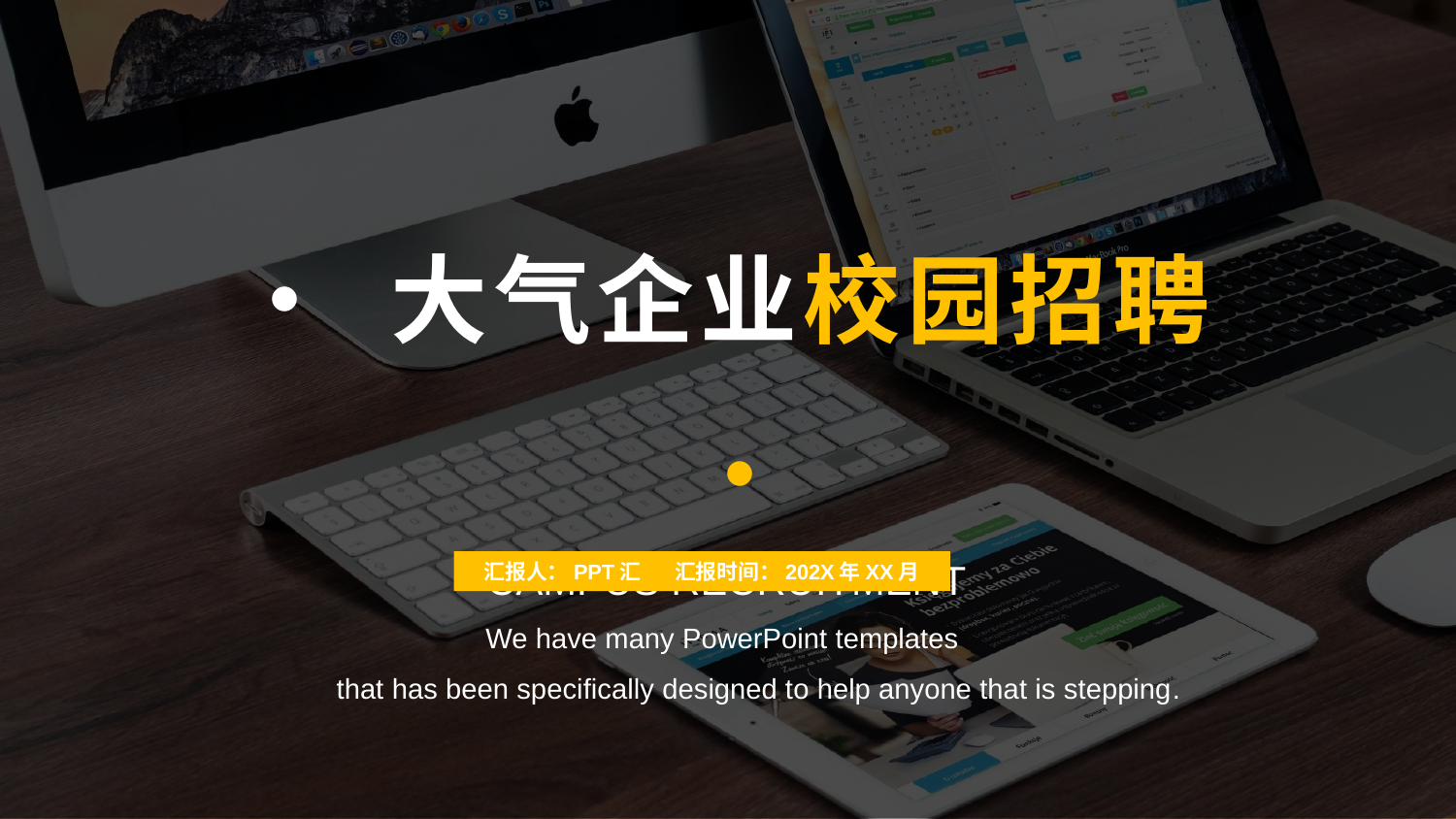

• 大气企业校园招聘 •
CAMPUS RECRUITMENT
We have many PowerPoint templates
        that has been specifically designed to help anyone that is stepping.
汇报人：PPT汇       汇报时间：202X年XX月